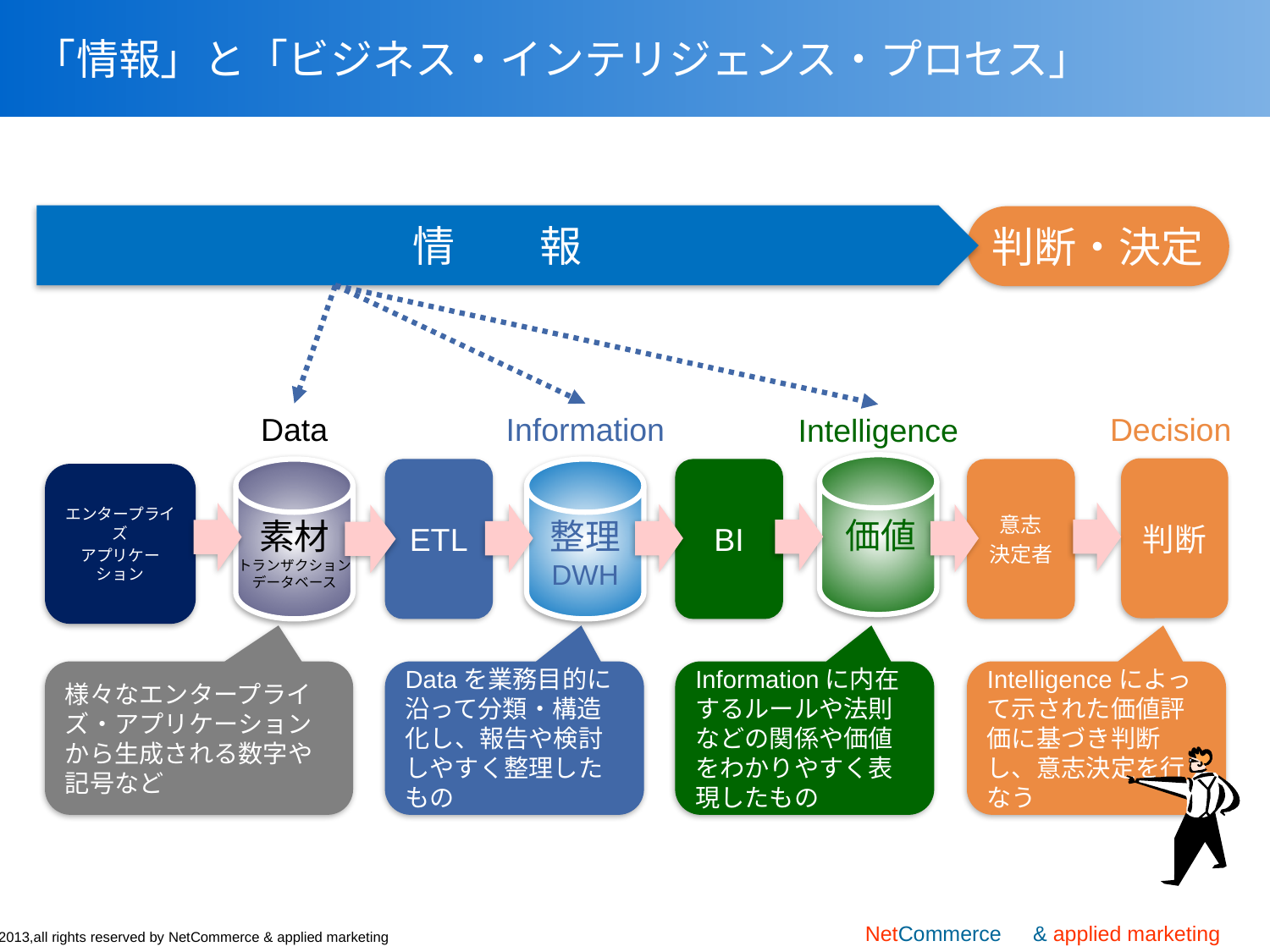

# 「情報」と「ビジネス・インテリジェンス・プロセス」
情　　報
判断・決定
Data
Information
Decision
Intelligence

判断

ETL

BI
意志
決定者
エンタープライズ
アプリケーション

価値
整理
DWH
素材
トランザクション
データベース
様々なエンタープライズ・アプリケーションから生成される数字や記号など
Dataを業務目的に沿って分類・構造化し、報告や検討しやすく整理したもの
Informationに内在するルールや法則などの関係や価値をわかりやすく表現したもの
Intelligenceによって示された価値評価に基づき判断し、意志決定を行なう